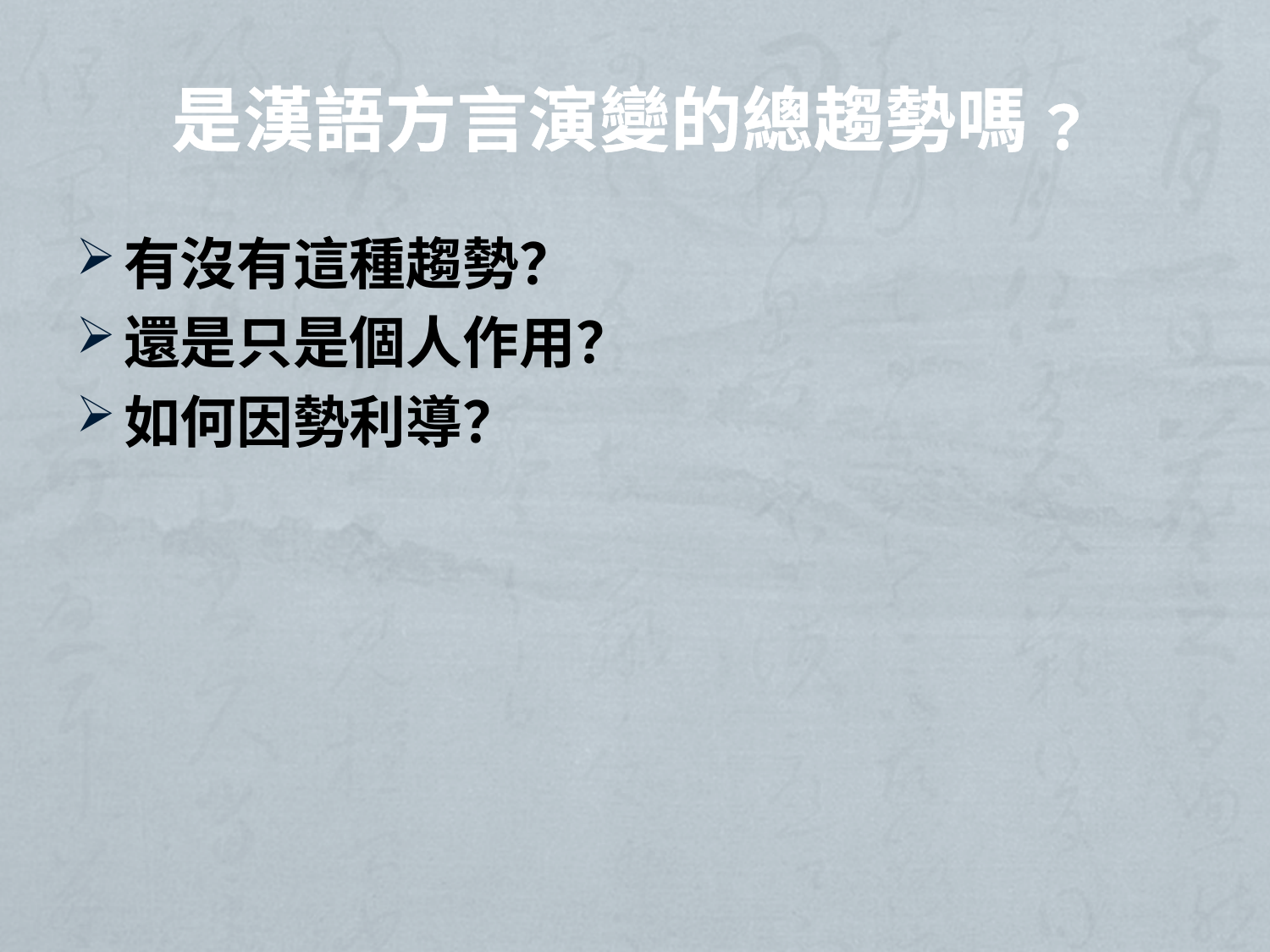

# 是漢語方言演變的總趨勢嗎﹖
有沒有這種趨勢？
還是只是個人作用？
如何因勢利導？